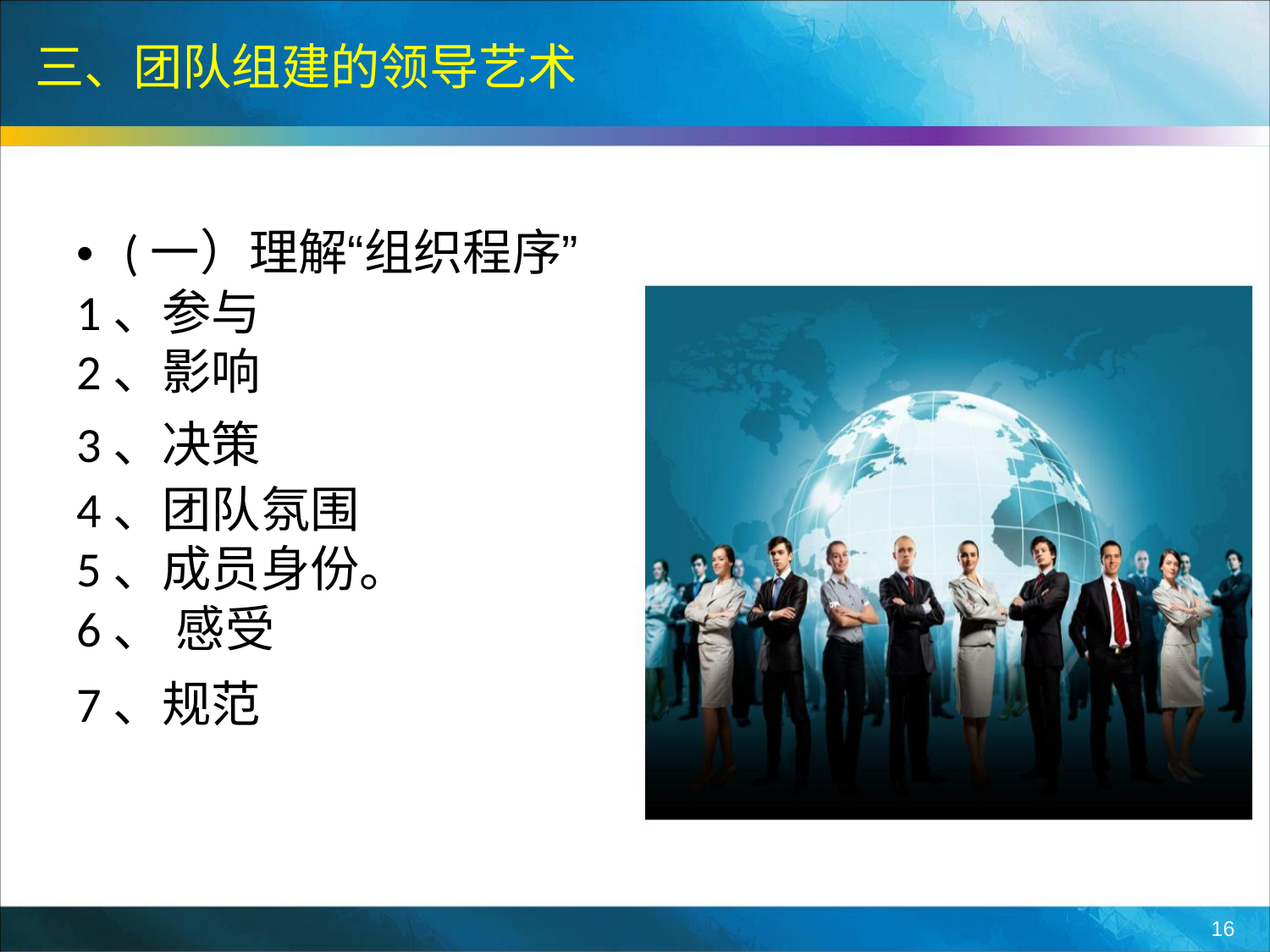

三、团队组建的领导艺术
• (一）理解“组织程序”
1、参与
2、影响
3、决策
4、团队氛围
5、成员身份。
6、 感受
7、规范
16